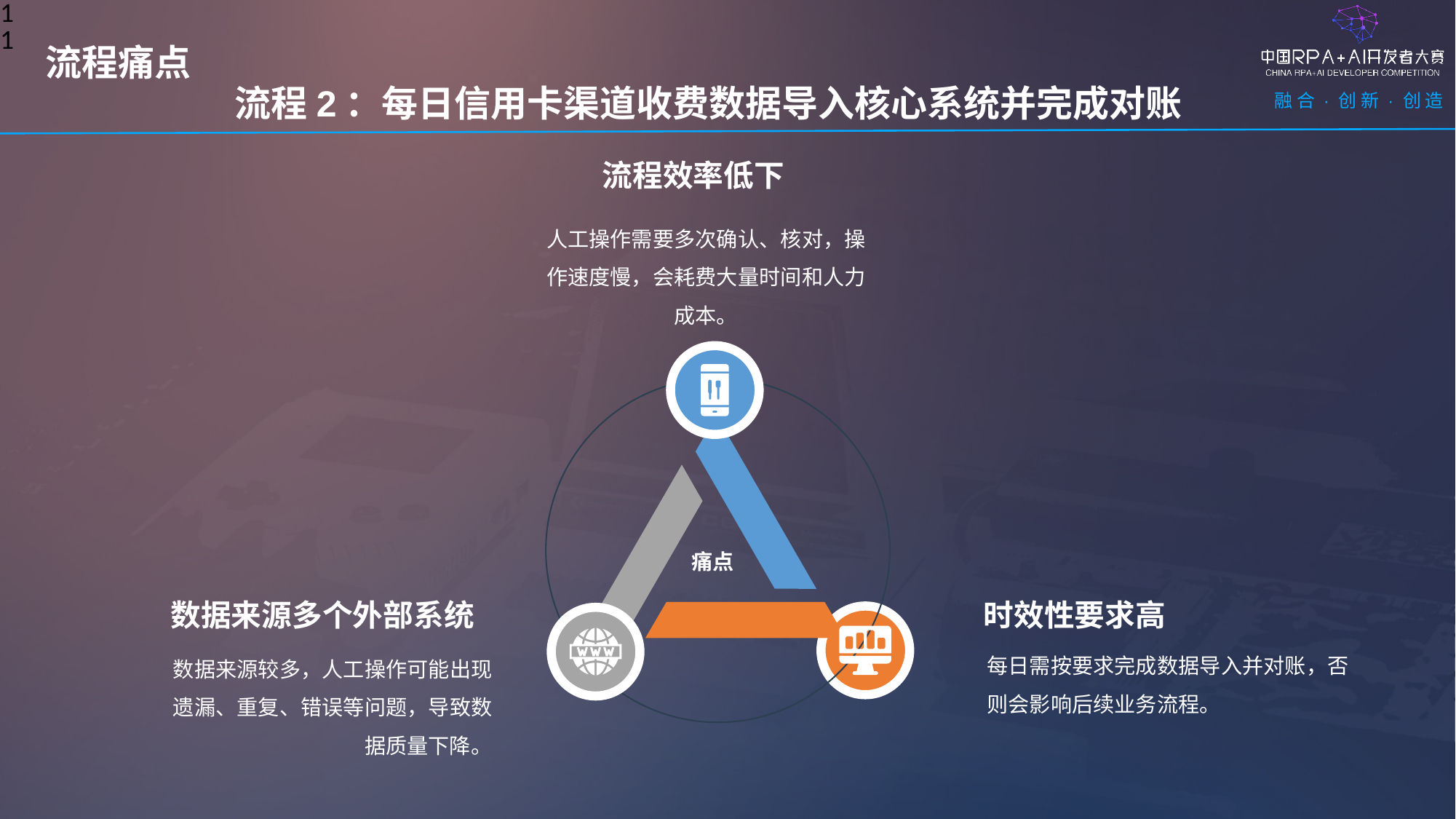

11
流程痛点
流程2：每日信用卡渠道收费数据导入核心系统并完成对账
流程效率低下
人工操作需要多次确认、核对，操作速度慢，会耗费大量时间和人力成本。

痛点

数据来源多个外部系统
时效性要求高
每日需按要求完成数据导入并对账，否则会影响后续业务流程。
数据来源较多，人工操作可能出现遗漏、重复、错误等问题，导致数据质量下降。